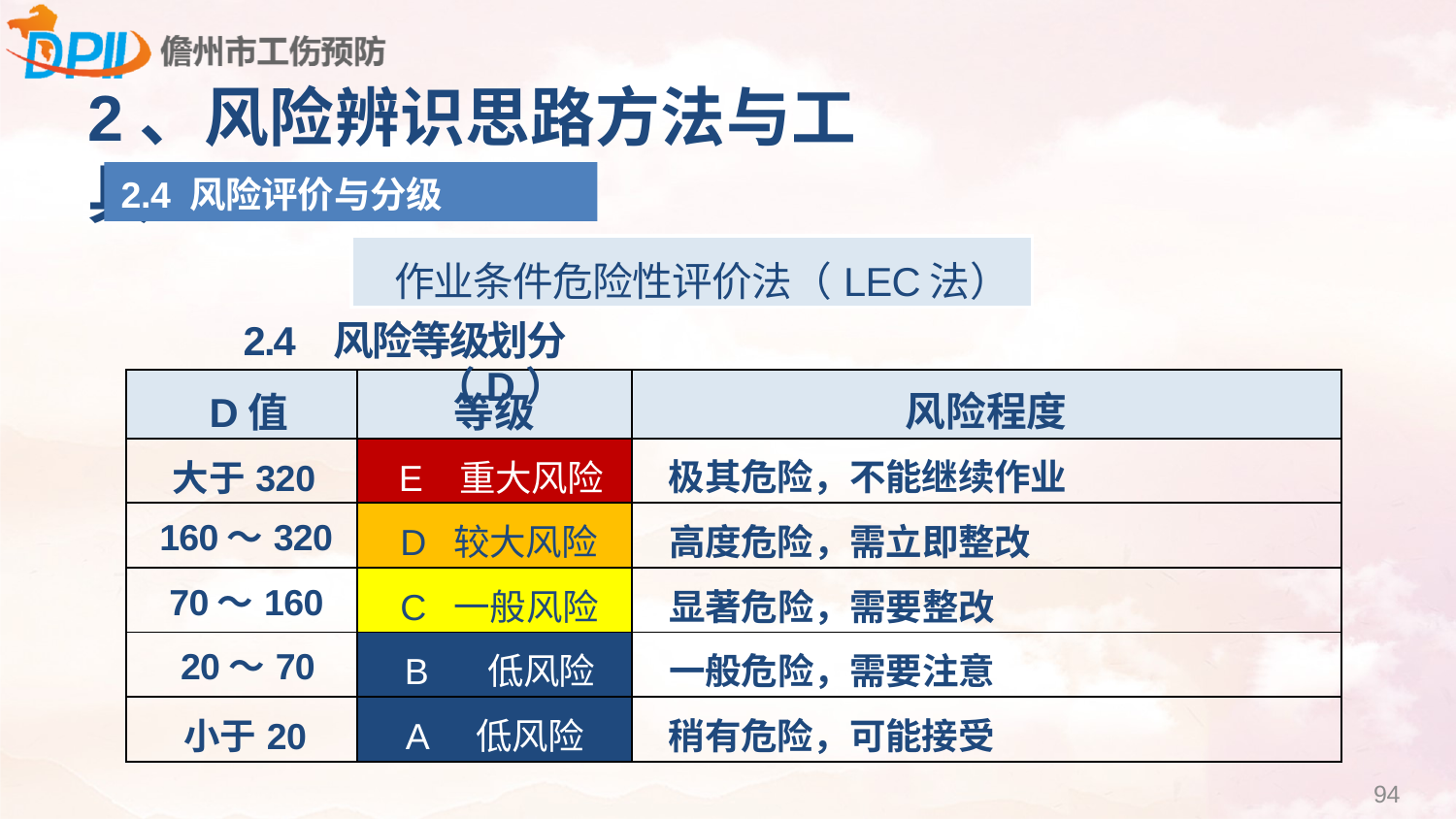

2、风险辨识思路方法与工具

2.4 风险评价与分级
| 作业条件危险性评价法（LEC法） |
| --- |

2.4   风险等级划分（D）
| D值 | 等级 | 风险程度 |
| --- | --- | --- |
| 大于320 | E 重大风险 | 极其危险，不能继续作业 |
| 160～320 | D 较大风险 | 高度危险，需立即整改 |
| 70～160 | C 一般风险 | 显著危险，需要整改 |
| 20～70 | B 低风险 | 一般危险，需要注意 |
| 小于20 | A 低风险 | 稍有危险，可能接受 |

94